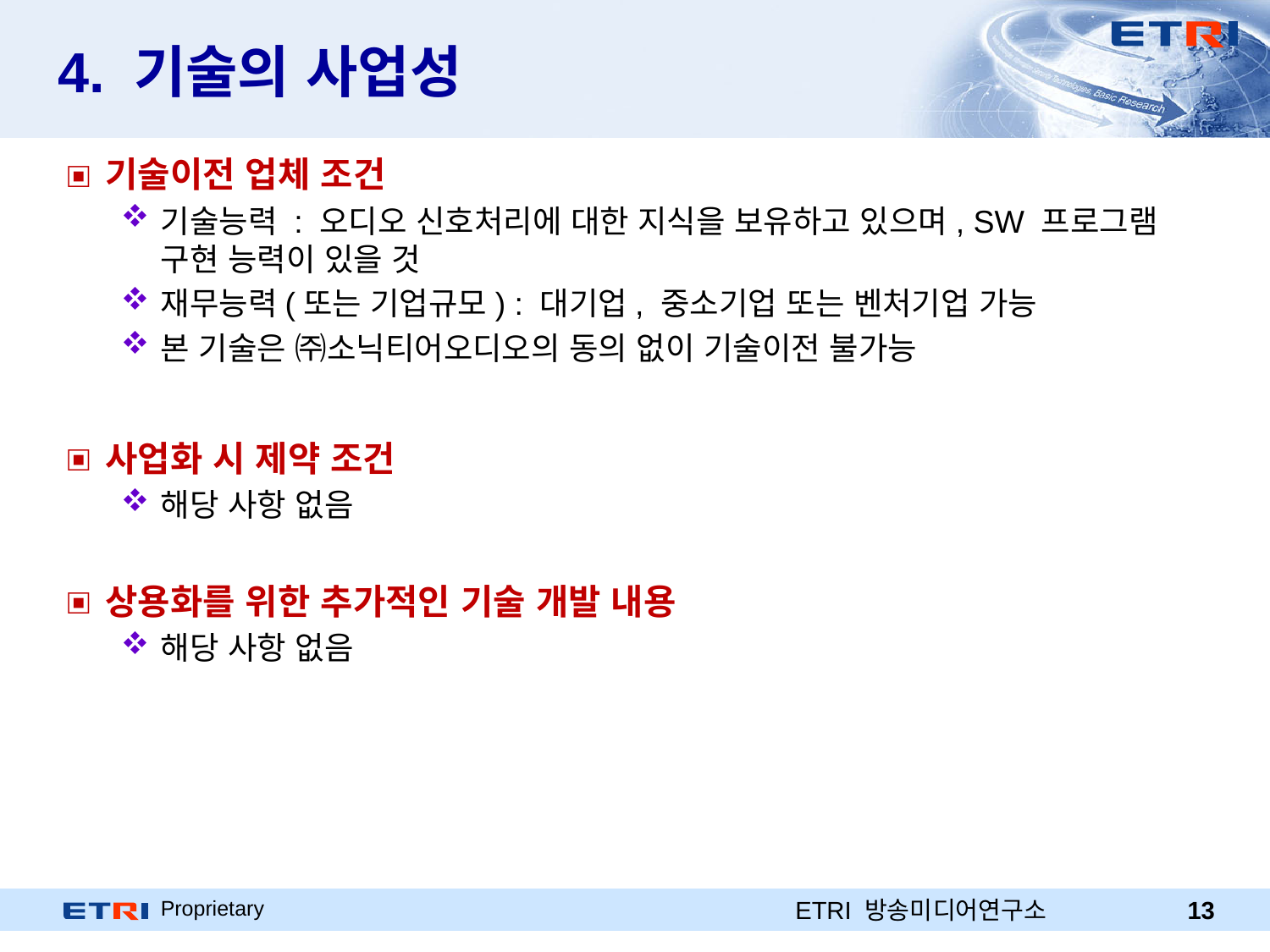

# 4. 기술의 사업성
기술이전 업체 조건
기술능력 : 오디오 신호처리에 대한 지식을 보유하고 있으며, SW 프로그램 구현 능력이 있을 것
재무능력(또는 기업규모) : 대기업, 중소기업 또는 벤처기업 가능
본 기술은 ㈜소닉티어오디오의 동의 없이 기술이전 불가능

사업화 시 제약 조건
해당 사항 없음

상용화를 위한 추가적인 기술 개발 내용
해당 사항 없음
ETRI 방송미디어연구소
13